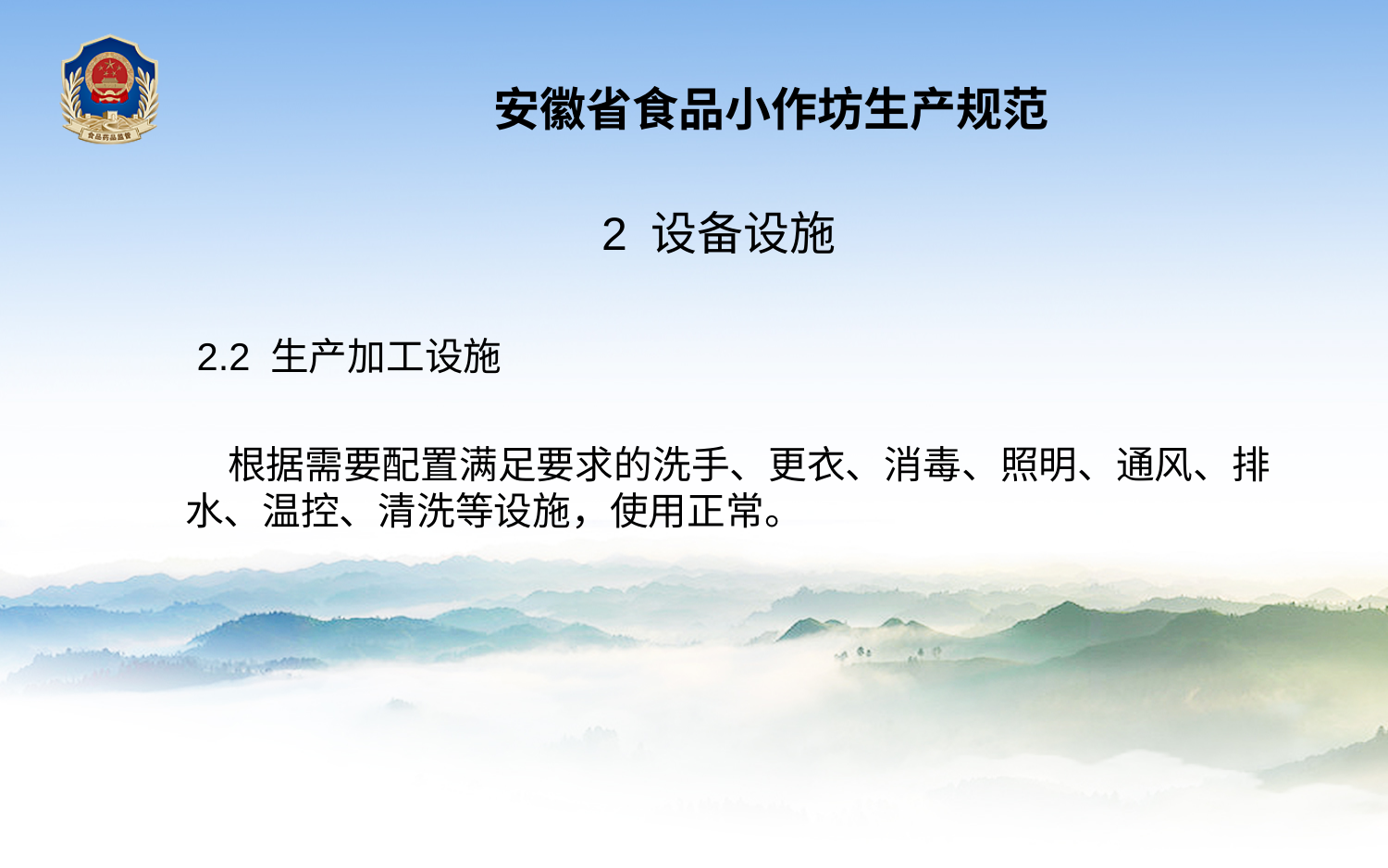

安徽省食品小作坊生产规范

2 设备设施

      2.2 生产加工设施

          根据需要配置满足要求的洗手、更衣、消毒、照明、通风、排水、温控、清洗等设施，使用正常。